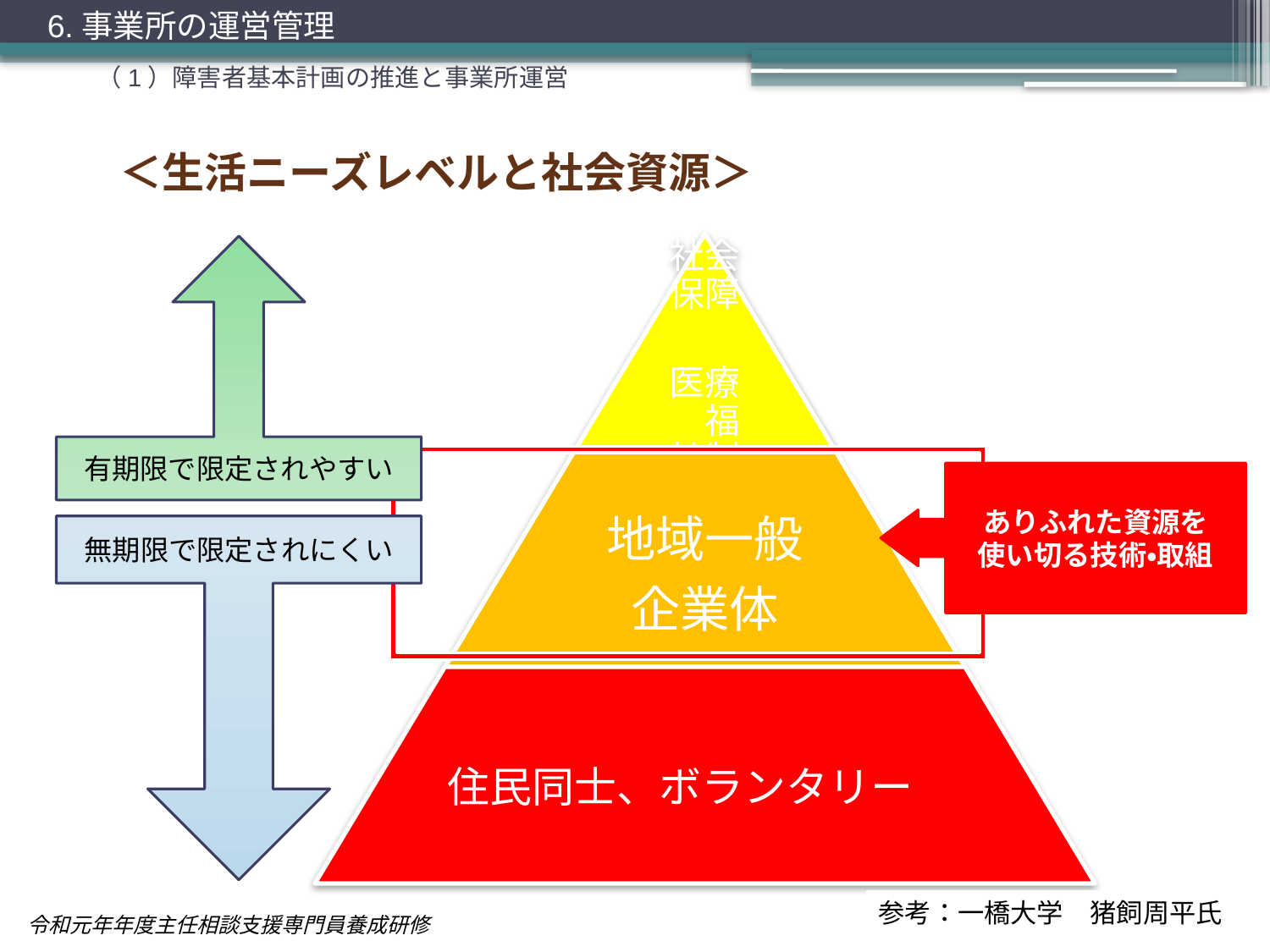

6.事業所の運営管理
（1）障害者基本計画の推進と事業所運営
# ＜生活ニーズレベルと社会資源＞
社会保障
医療　福祉制度
地域一般
企業体
住民同士、ボランタリー
有期限で限定されやすい

ありふれた資源を
使い切る技術・取組
無期限で限定されにくい
参考：一橋大学　猪飼周平氏
令和元年年度主任相談支援専門員養成研修